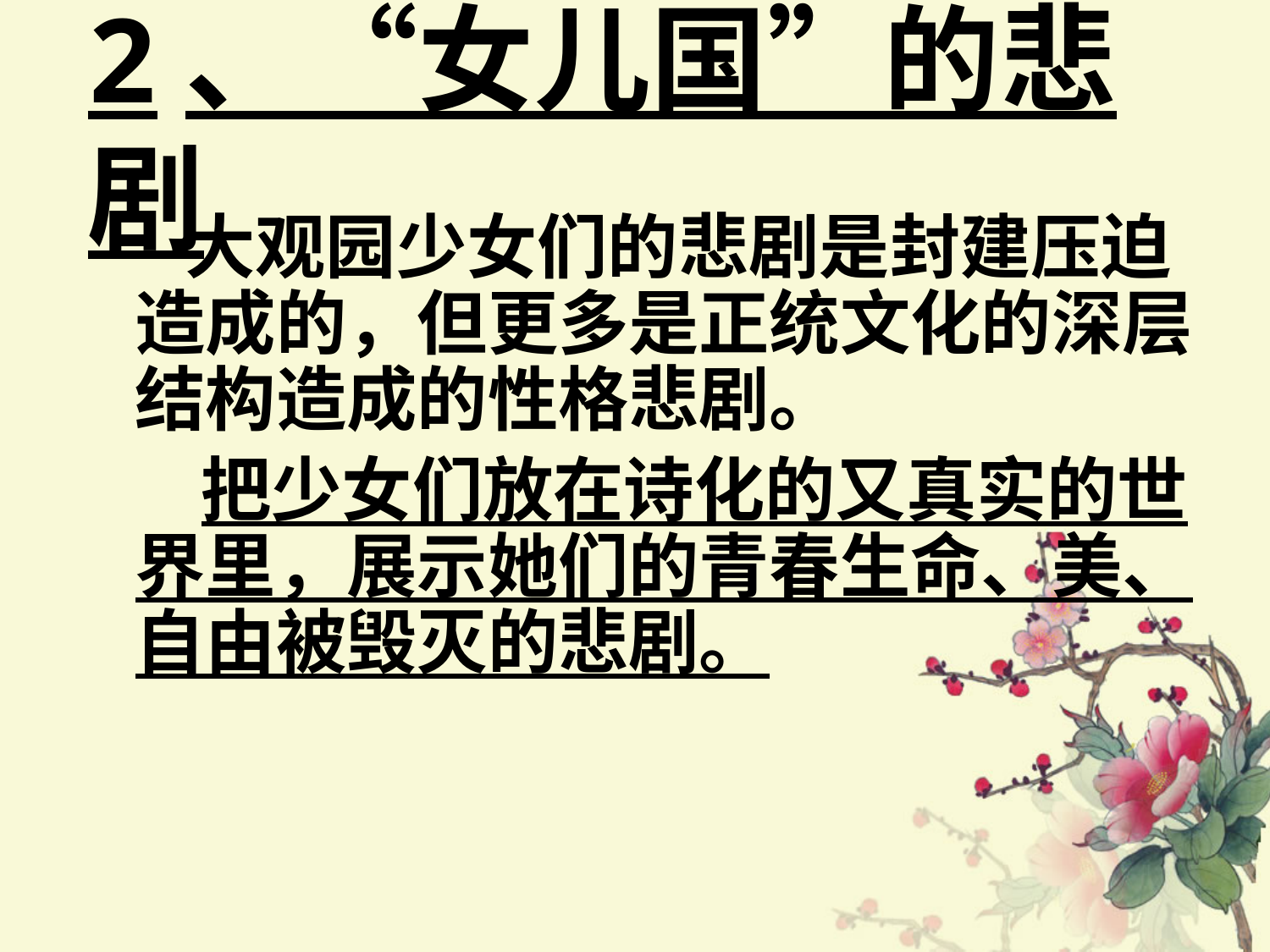

# 2、“女儿国”的悲剧
     大观园少女们的悲剧是封建压迫造成的，但更多是正统文化的深层结构造成的性格悲剧。
      把少女们放在诗化的又真实的世界里，展示她们的青春生命、美、自由被毁灭的悲剧。